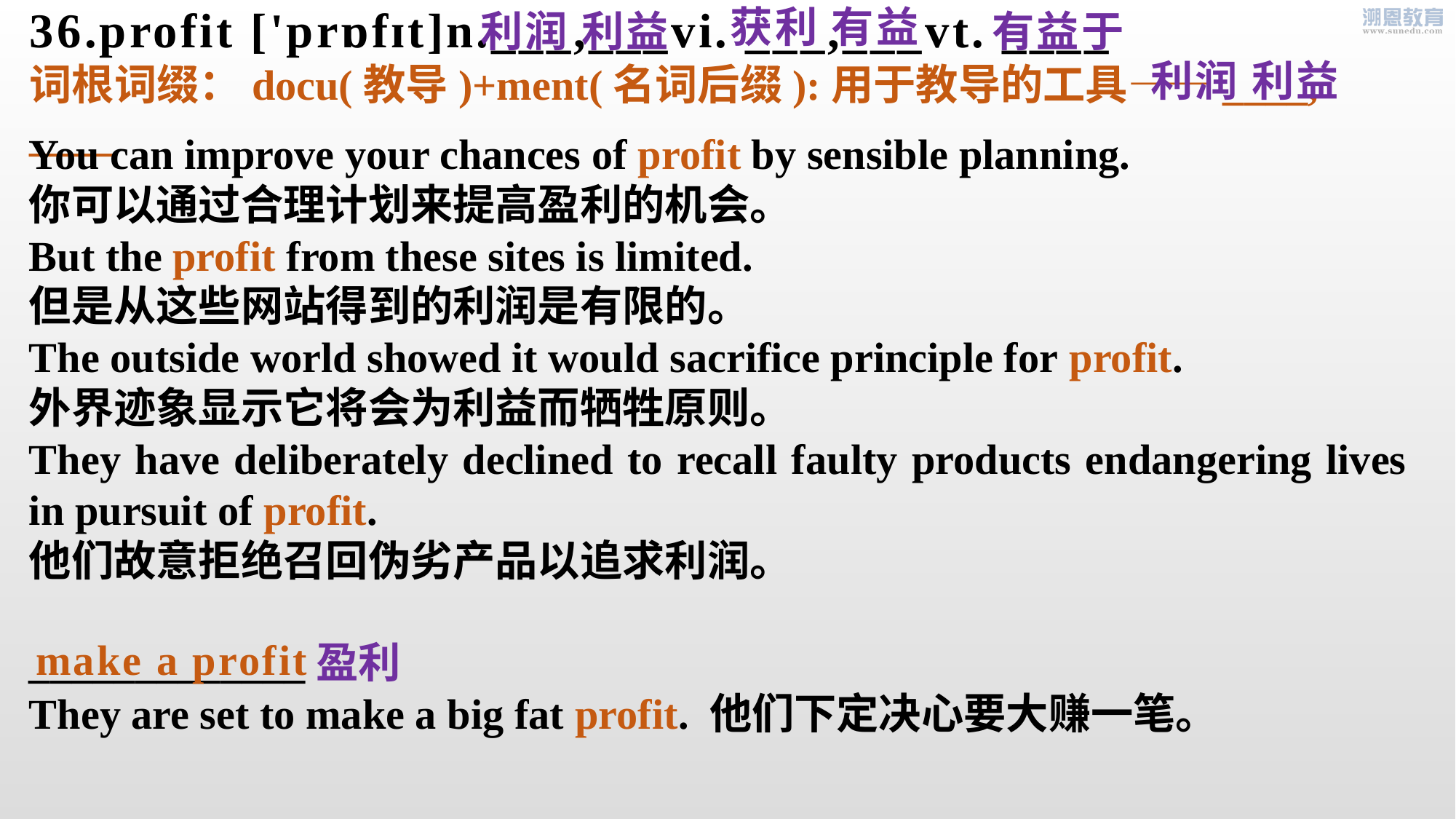

36.profit ['prɒfɪt]n.___,___vi. ___,___vt. ____
词根词缀：docu(教导)+ment(名词后缀):用于教导的工具——____, ____
获利 有益
利润 利益
有益于
利润 利益
You can improve your chances of profit by sensible planning.
你可以通过合理计划来提高盈利的机会。
But the profit from these sites is limited.
但是从这些网站得到的利润是有限的。
The outside world showed it would sacrifice principle for profit.
外界迹象显示它将会为利益而牺牲原则。
They have deliberately declined to recall faulty products endangering lives in pursuit of profit.
他们故意拒绝召回伪劣产品以追求利润。

_____________盈利
They are set to make a big fat profit. 他们下定决心要大赚一笔。

make a profit